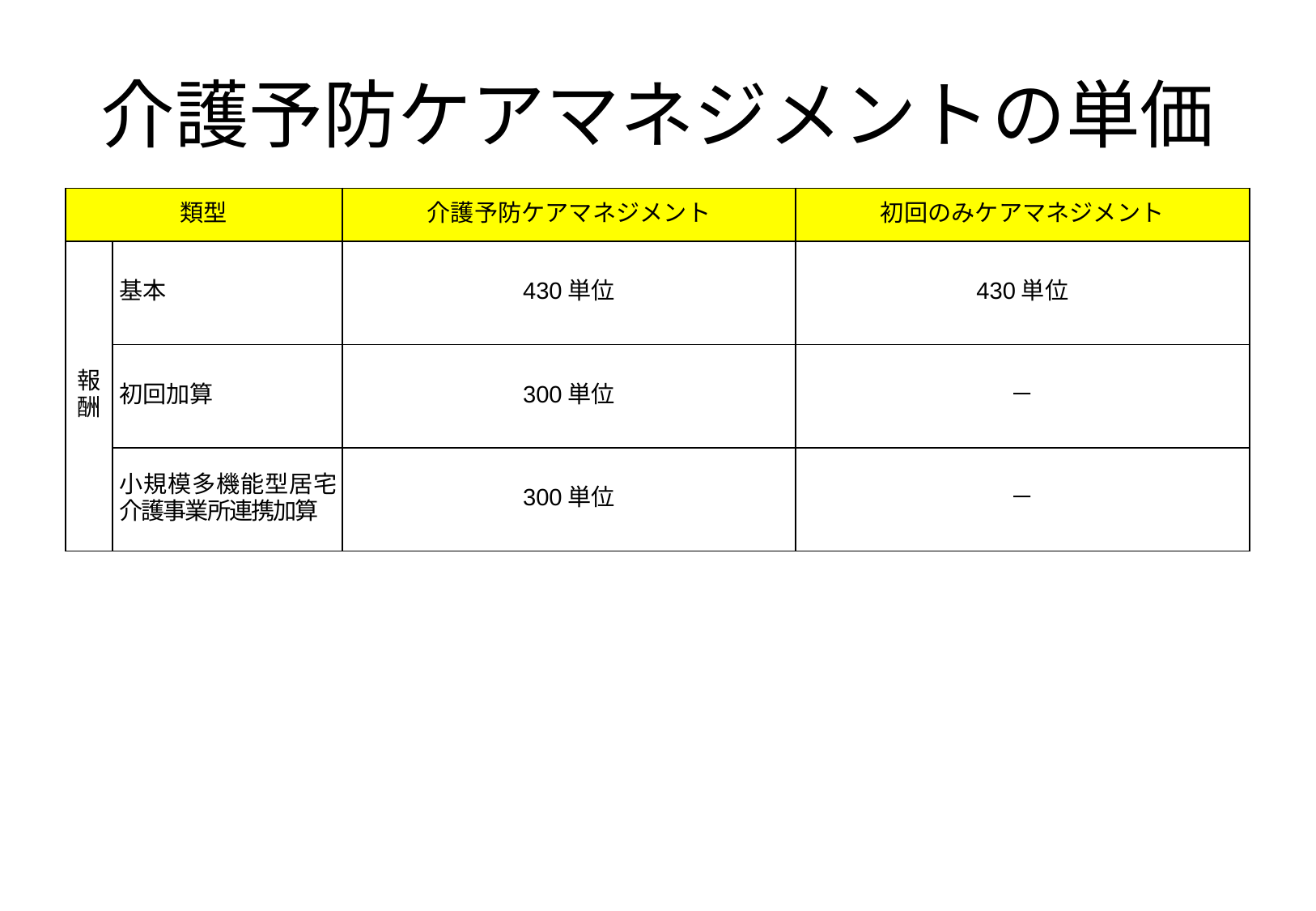

# 介護予防ケアマネジメントの単価
| 類型 |  | 介護予防ケアマネジメント | 初回のみケアマネジメント |
| --- | --- | --- | --- |
| 報酬 | 基本 | 430単位 | 430単位 |
|  | 初回加算 | 300単位 | － |
|  | 小規模多機能型居宅介護事業所連携加算 | 300単位 | － |